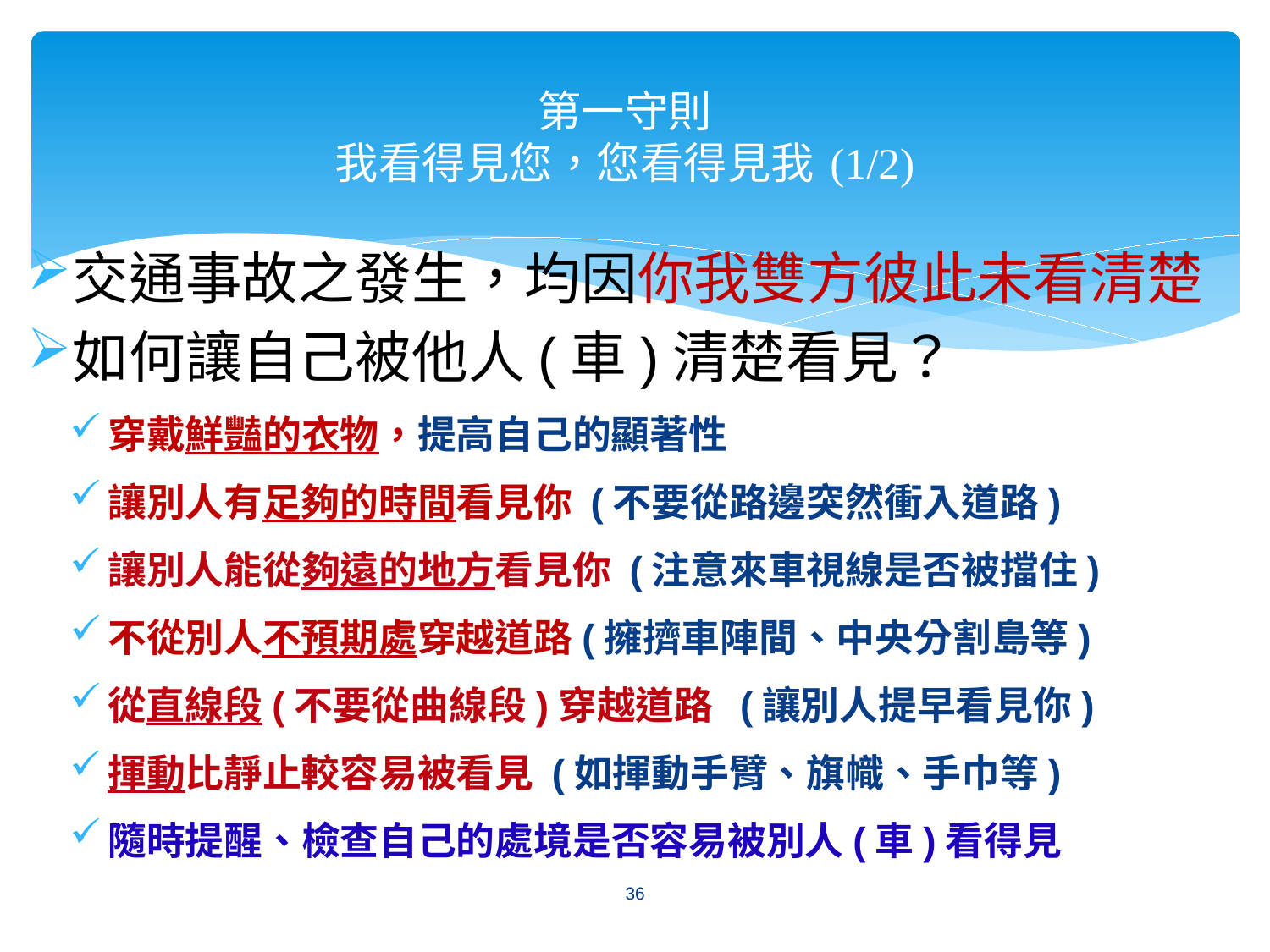

第一守則
我看得見您，您看得見我 (1/2)
交通事故之發生，均因你我雙方彼此未看清楚
如何讓自己被他人(車)清楚看見？
穿戴鮮豔的衣物，提高自己的顯著性
讓別人有足夠的時間看見你 (不要從路邊突然衝入道路)
讓別人能從夠遠的地方看見你 (注意來車視線是否被擋住)
不從別人不預期處穿越道路(擁擠車陣間、中央分割島等)
從直線段(不要從曲線段)穿越道路  (讓別人提早看見你)
揮動比靜止較容易被看見 (如揮動手臂、旗幟、手巾等)
隨時提醒、檢查自己的處境是否容易被別人(車)看得見
36